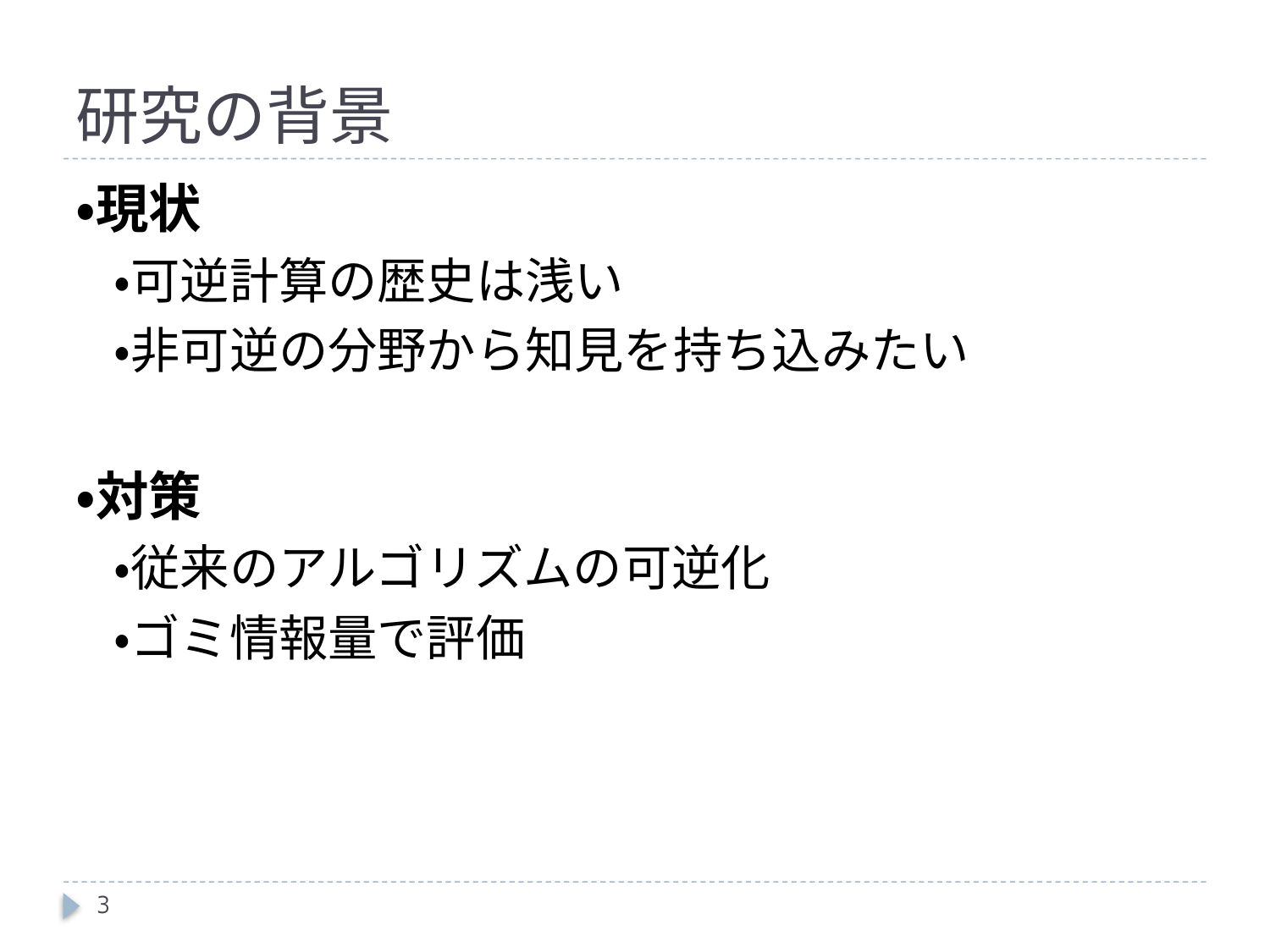

# 研究の背景
・現状
	・可逆計算の歴史は浅い
	・非可逆の分野から知見を持ち込みたい

・対策
	・従来のアルゴリズムの可逆化
	・ゴミ情報量で評価
3